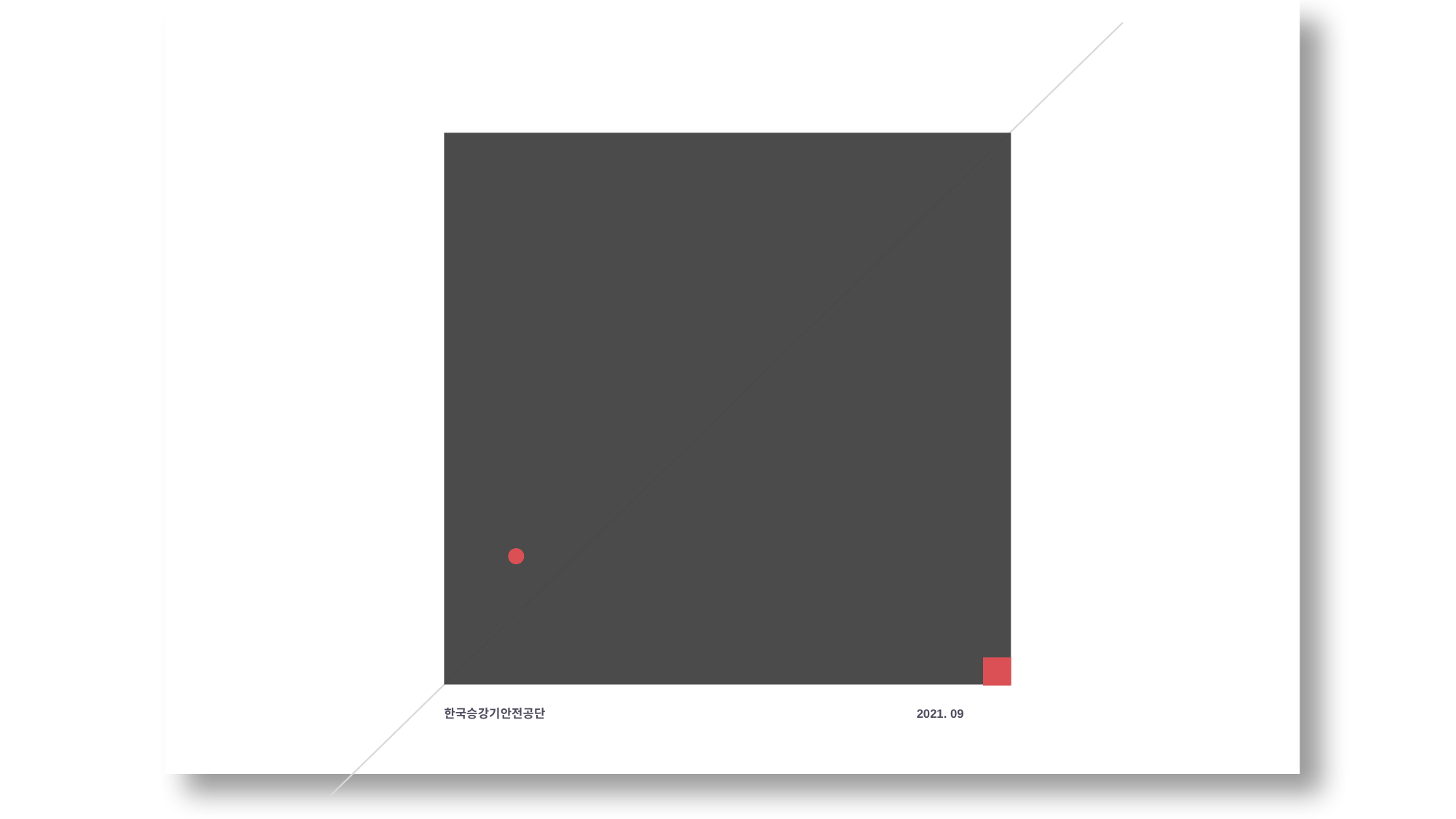

한국승강기안전공단 중소기업 기술개발 지원사업
㈜서광
역주행 방지장치
높이 10M용
기술개발 결과 발표

한국승강기안전공단
2021. 09